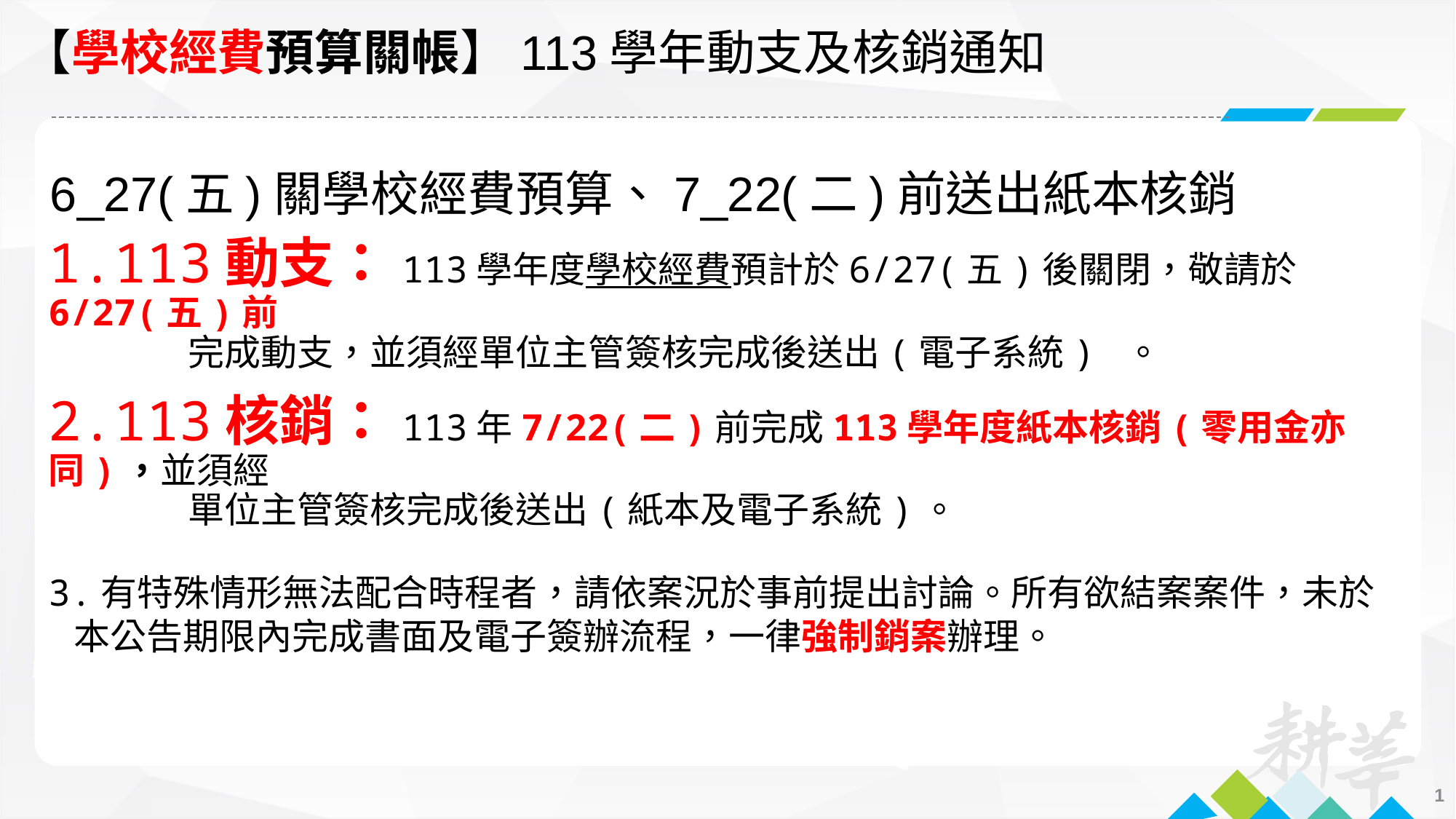

【學校經費預算關帳】113學年動支及核銷通知

  6_27(五)關學校經費預算、7_22(二)前送出紙本核銷

1.113動支：113學年度學校經費預計於6/27(五)後關閉，敬請於6/27(五)前
                完成動支，並須經單位主管簽核完成後送出(電子系統) 。

2.113核銷：113年7/22(二)前完成113學年度紙本核銷(零用金亦同)，並須經
                單位主管簽核完成後送出(紙本及電子系統)。

3.有特殊情形無法配合時程者，請依案況於事前提出討論。所有欲結案案件，未於
  本公告期限內完成書面及電子簽辦流程，一律強制銷案辦理。

1